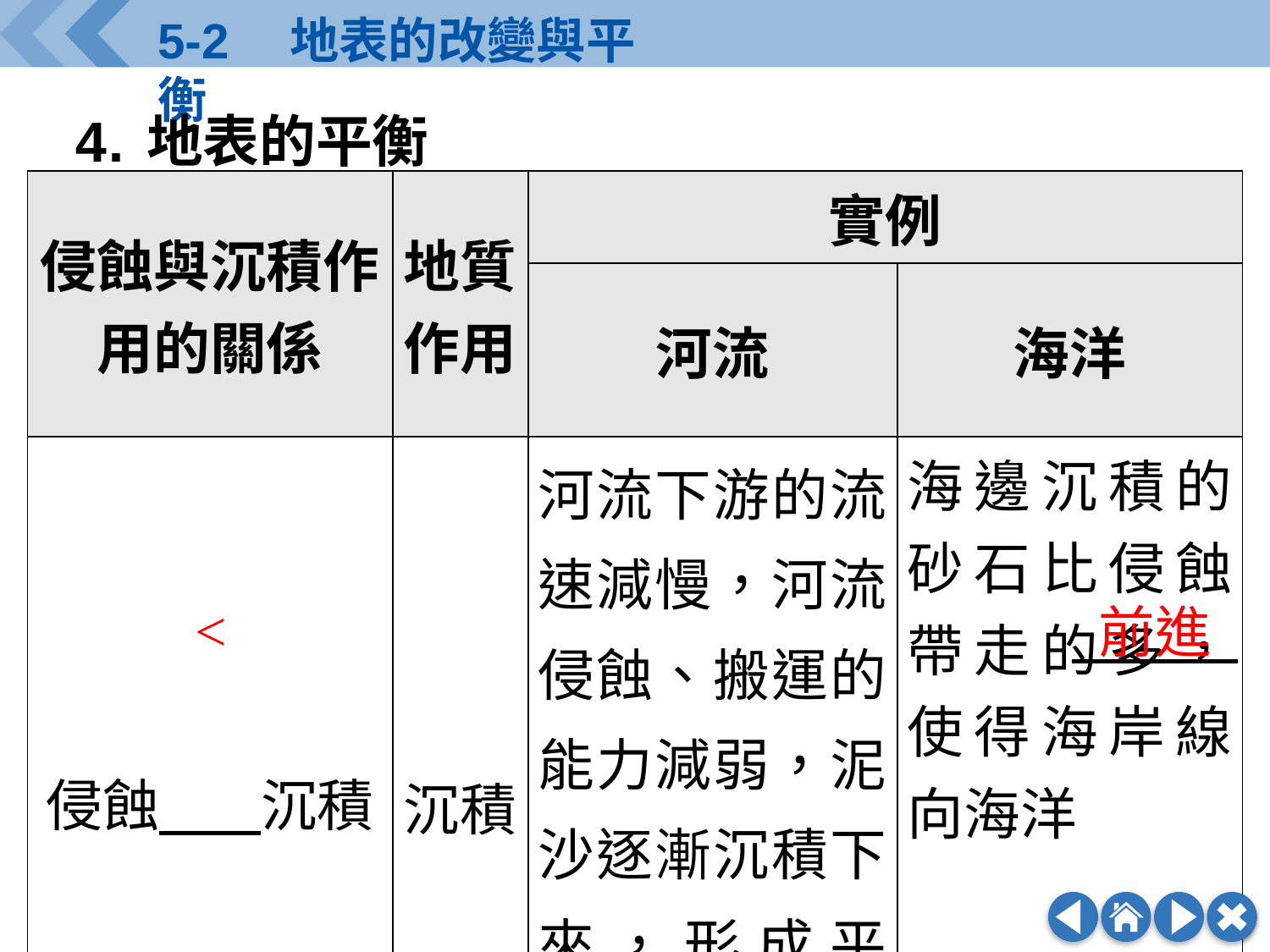

地表的平衡
| 侵蝕與沉積作用的關係 | 地質 作用 | 實例 |  |
| --- | --- | --- | --- |
|  |  | 河流 | 海洋 |
| 侵蝕 沉積 | 沉積 | 河流下游的流速減慢，河流侵蝕、搬運的能力減弱，泥沙逐漸沉積下來，形成平原、沙洲等沉積地形 | 海邊沉積的砂石比侵蝕帶走的多，使得海岸線向海洋 |
<
前進